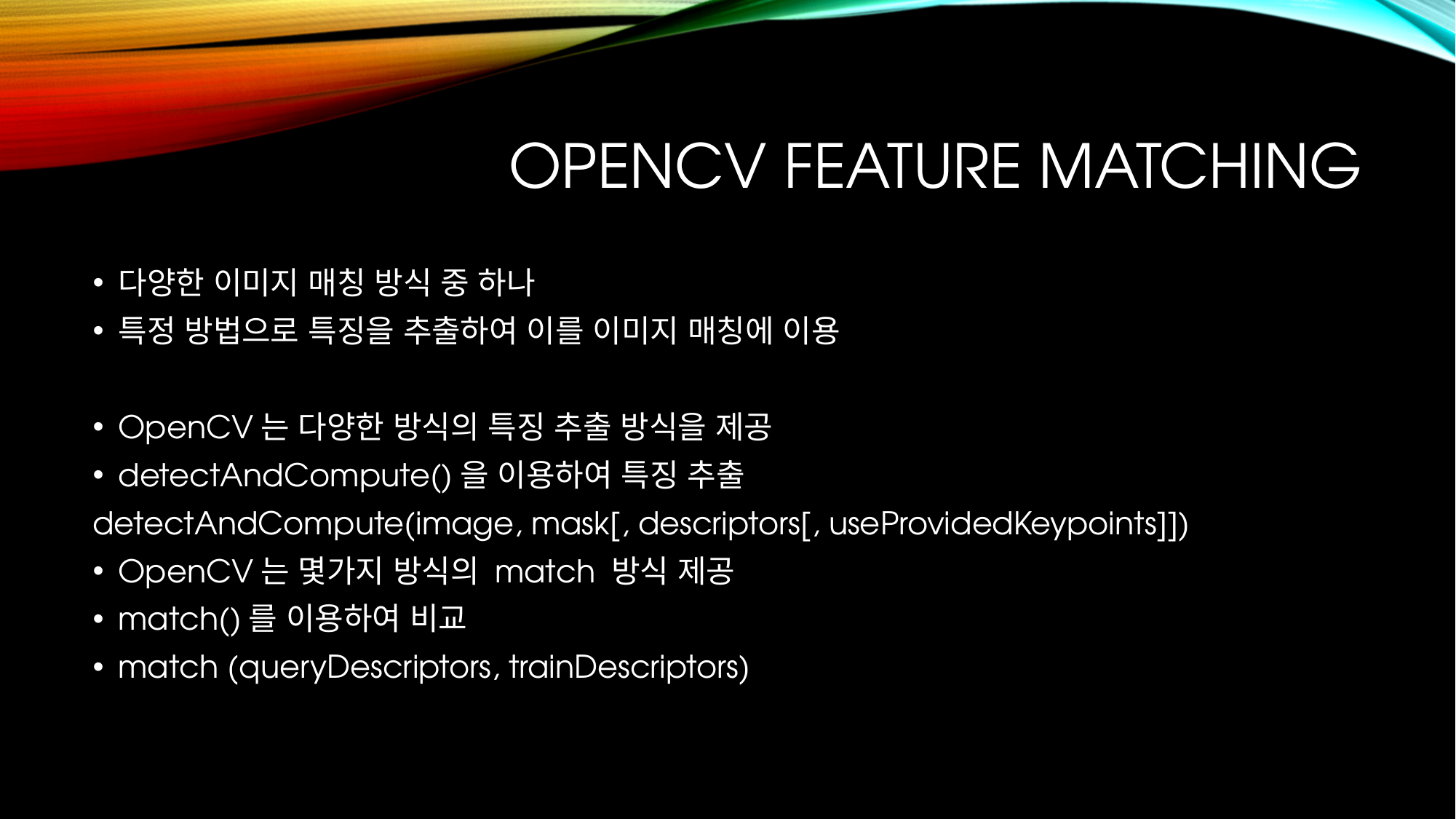

# OPENCV Feature Matching
다양한 이미지 매칭 방식 중 하나
특정 방법으로 특징을 추출하여 이를 이미지 매칭에 이용

OpenCV는 다양한 방식의 특징 추출 방식을 제공
detectAndCompute()을 이용하여 특징 추출
detectAndCompute(image, mask[, descriptors[, useProvidedKeypoints]])
OpenCV는 몇가지 방식의 match 방식 제공
match()를 이용하여 비교
match (queryDescriptors, trainDescriptors)